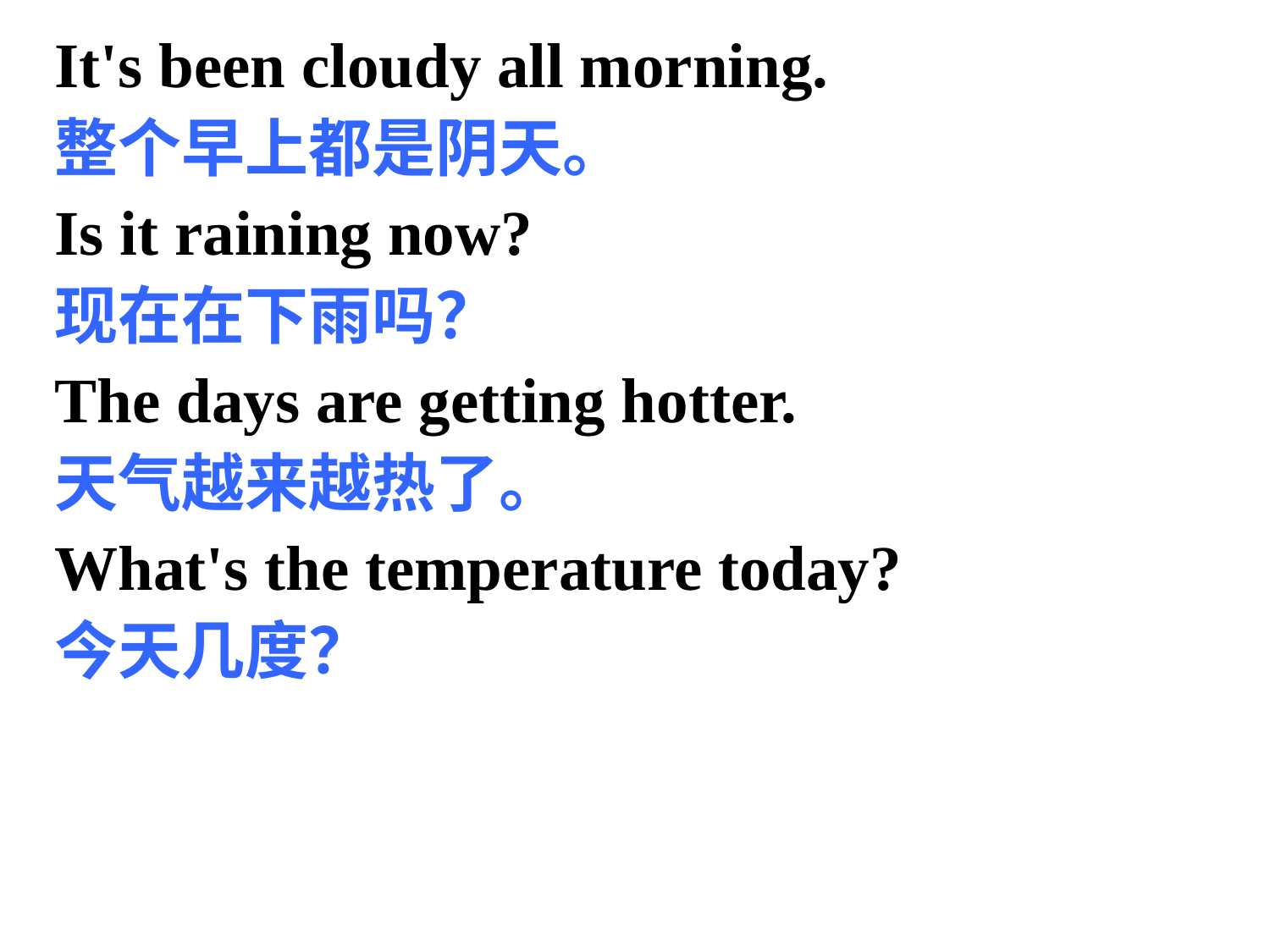

It's been cloudy all morning.
整个早上都是阴天。
Is it raining now?
现在在下雨吗？
The days are getting hotter.
天气越来越热了。
What's the temperature today?
今天几度？